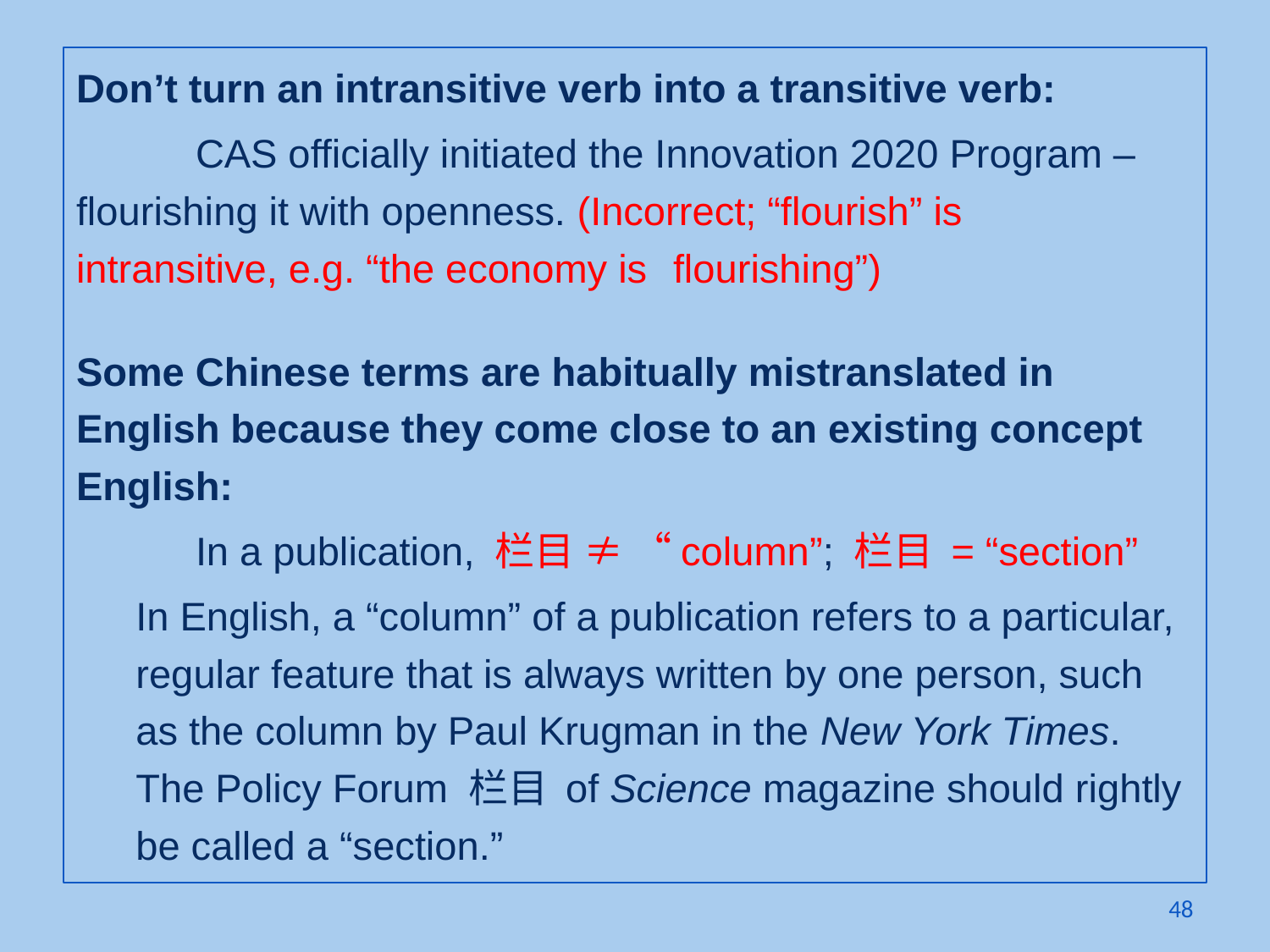

Don’t turn an intransitive verb into a transitive verb:
	CAS officially initiated the Innovation 2020 Program – 	flourishing it with openness. (Incorrect; “flourish” is 	intransitive, e.g. “the economy is 	flourishing”)

Some Chinese terms are habitually mistranslated in English because they come close to an existing concept English:
	In a publication, 栏目 ≠ “column”; 栏目 = “section”
	In English, a “column” of a publication refers to a particular, regular feature that is always written by one person, such as the column by Paul Krugman in the New York Times. The Policy Forum 栏目 of Science magazine should rightly be called a “section.”

48